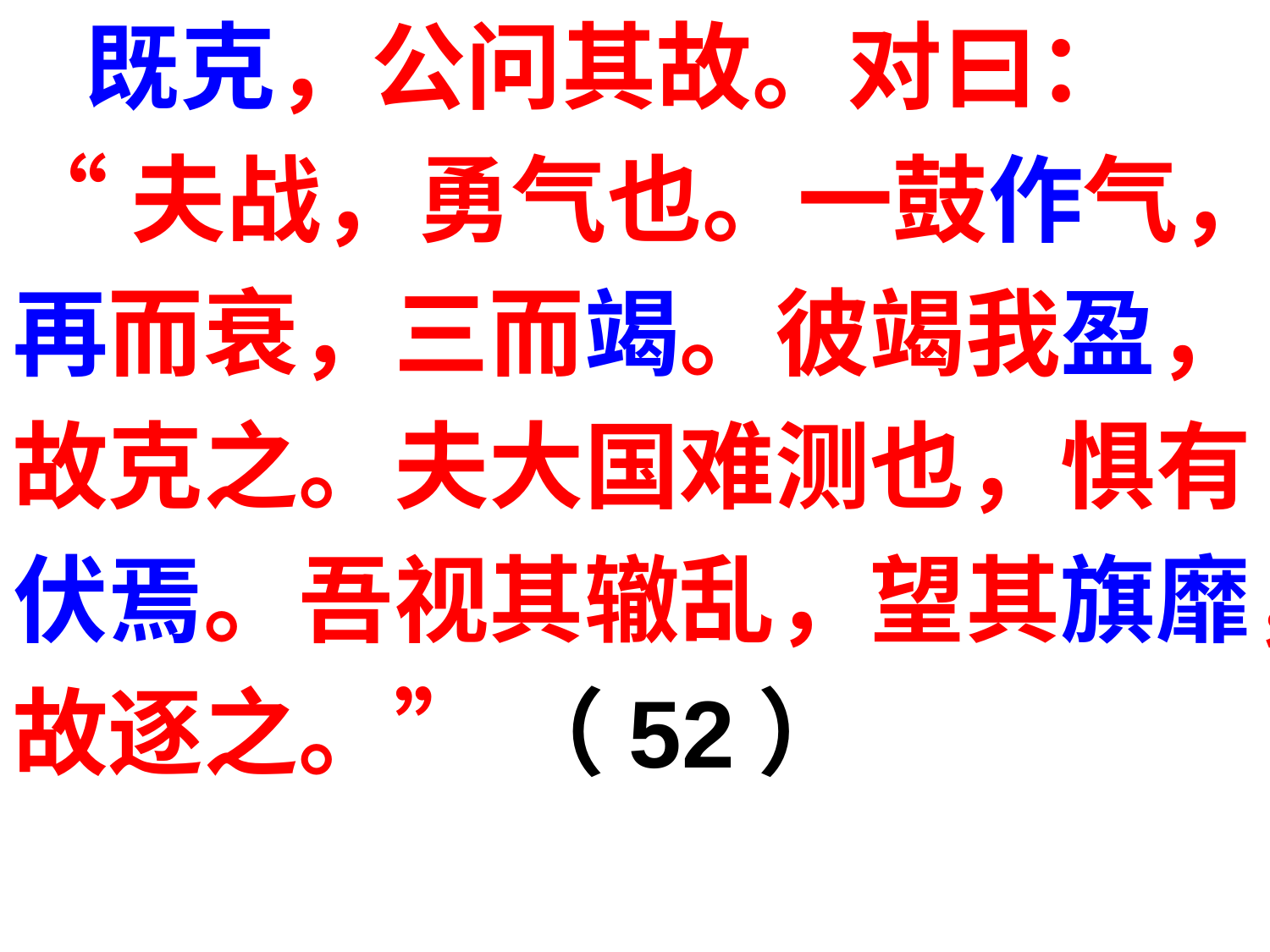

既克，公问其故。对曰：
“夫战，勇气也。一鼓作气，
再而衰，三而竭。彼竭我盈，
故克之。夫大国难测也，惧有
伏焉。吾视其辙乱，望其旗靡，
故逐之。” （52）